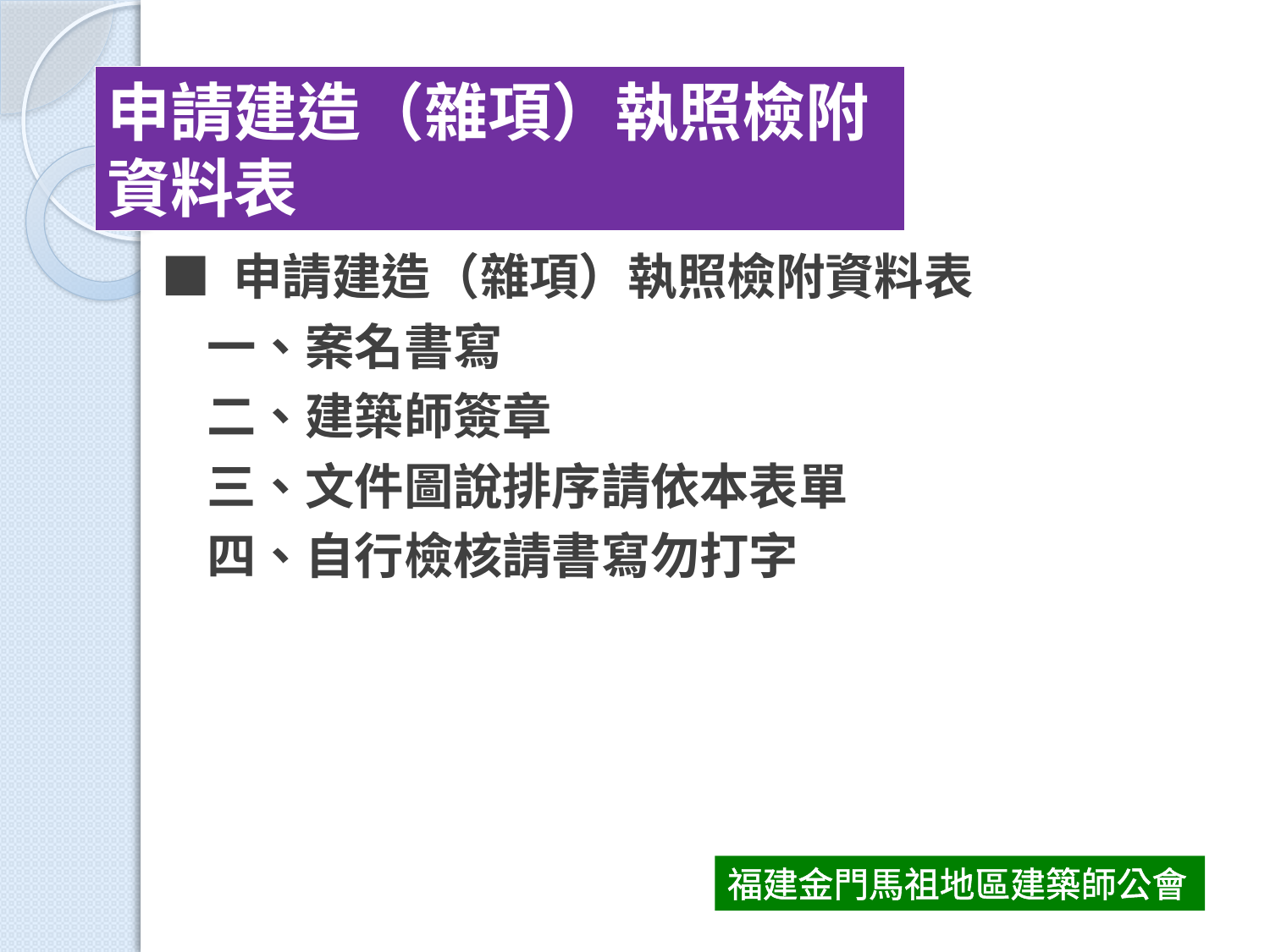

申請建造（雜項）執照檢附資料表
■ 申請建造（雜項）執照檢附資料表
   一、案名書寫
   二、建築師簽章
   三、文件圖說排序請依本表單
   四、自行檢核請書寫勿打字
福建金門馬祖地區建築師公會